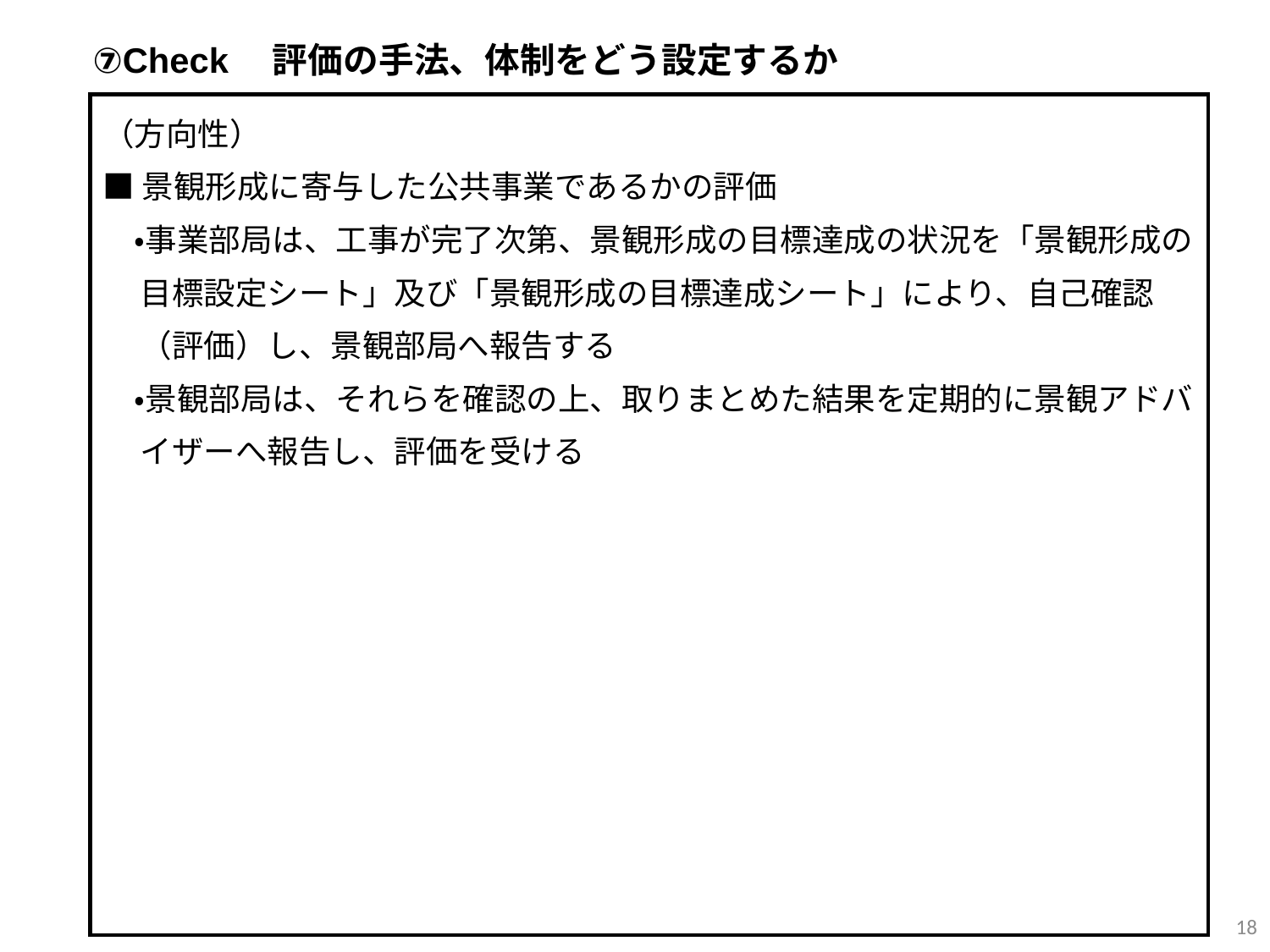

⑦Check　評価の手法、体制をどう設定するか
（方向性）
■景観形成に寄与した公共事業であるかの評価
　・事業部局は、工事が完了次第、景観形成の目標達成の状況を「景観形成の目標設定シート」及び「景観形成の目標達成シート」により、自己確認（評価）し、景観部局へ報告する
　・景観部局は、それらを確認の上、取りまとめた結果を定期的に景観アドバイザーへ報告し、評価を受ける

18